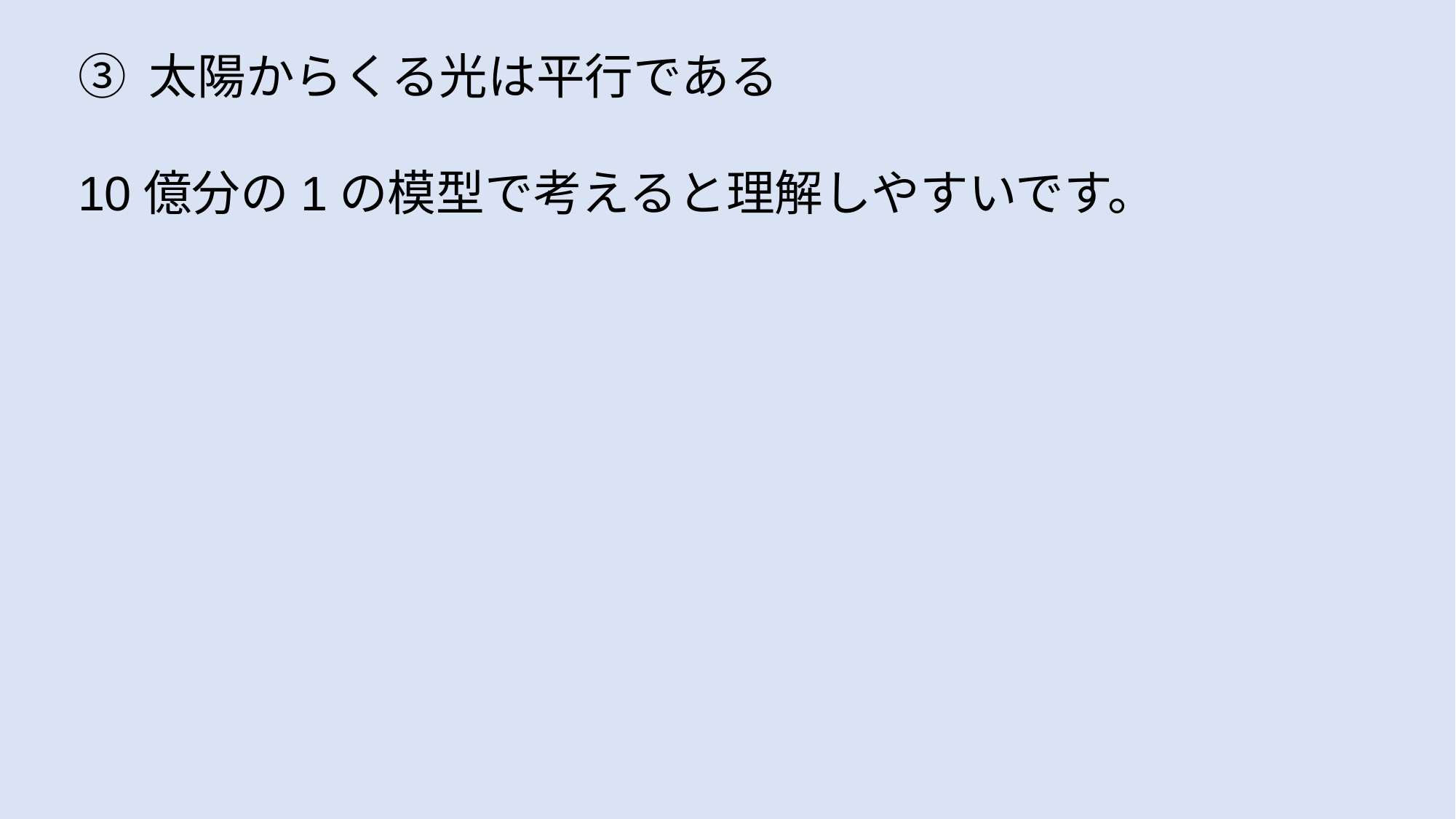

③ 太陽からくる光は平行である

10億分の1の模型で考えると理解しやすいです。